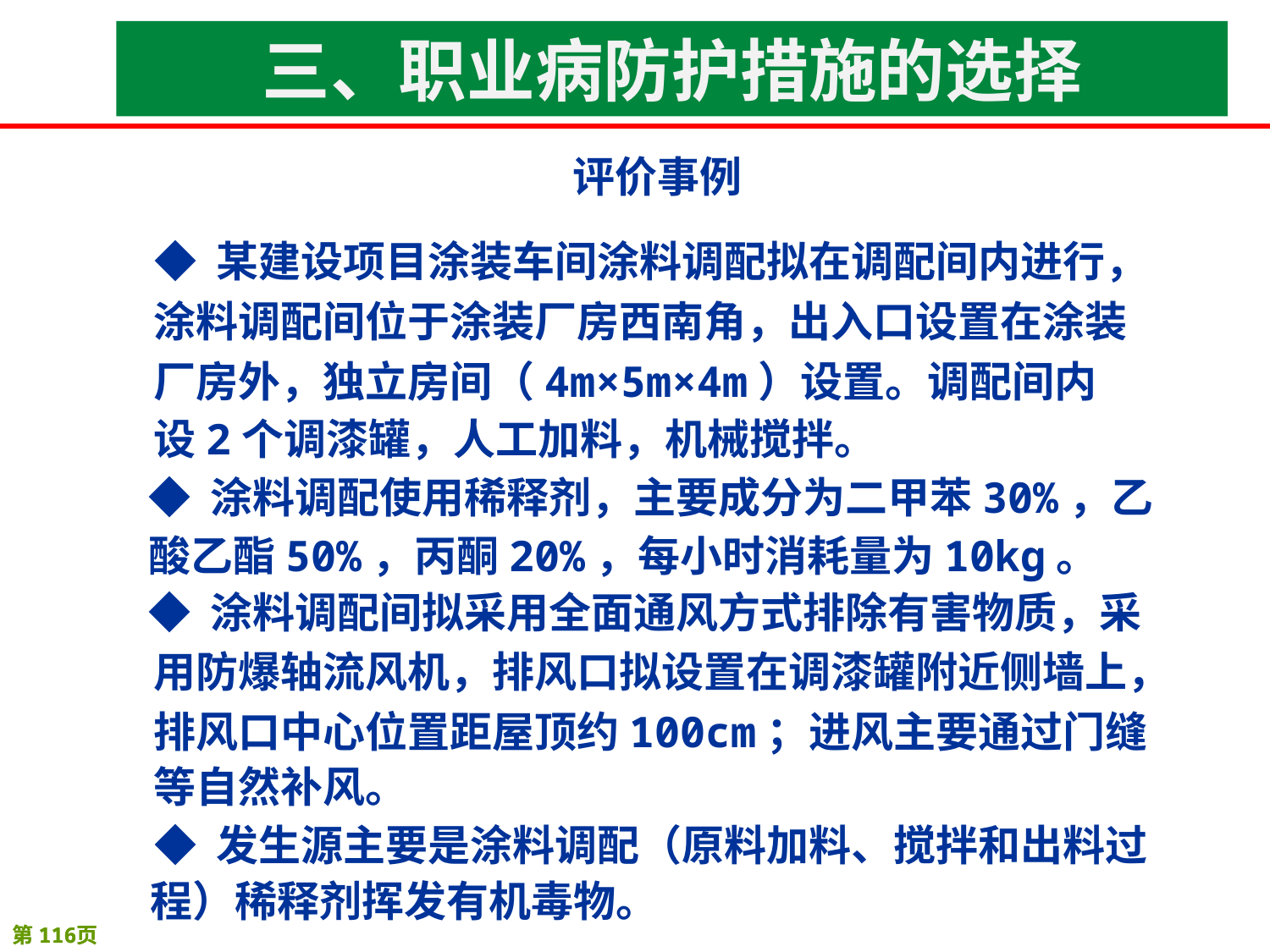

三、职业病防护措施的选择

评价事例
◆ 某建设项目涂装车间涂料调配拟在调配间内进行，
涂料调配间位于涂装厂房西南角，出入口设置在涂装
厂房外，独立房间（4m×5m×4m）设置。调配间内
设2个调漆罐，人工加料，机械搅拌。
◆ 涂料调配使用稀释剂，主要成分为二甲苯30%，乙
酸乙酯50%，丙酮20%，每小时消耗量为10kg。
◆ 涂料调配间拟采用全面通风方式排除有害物质，采
用防爆轴流风机，排风口拟设置在调漆罐附近侧墙上，
排风口中心位置距屋顶约100cm；进风主要通过门缝
等自然补风。
◆ 发生源主要是涂料调配（原料加料、搅拌和出料过
程）稀释剂挥发有机毒物。